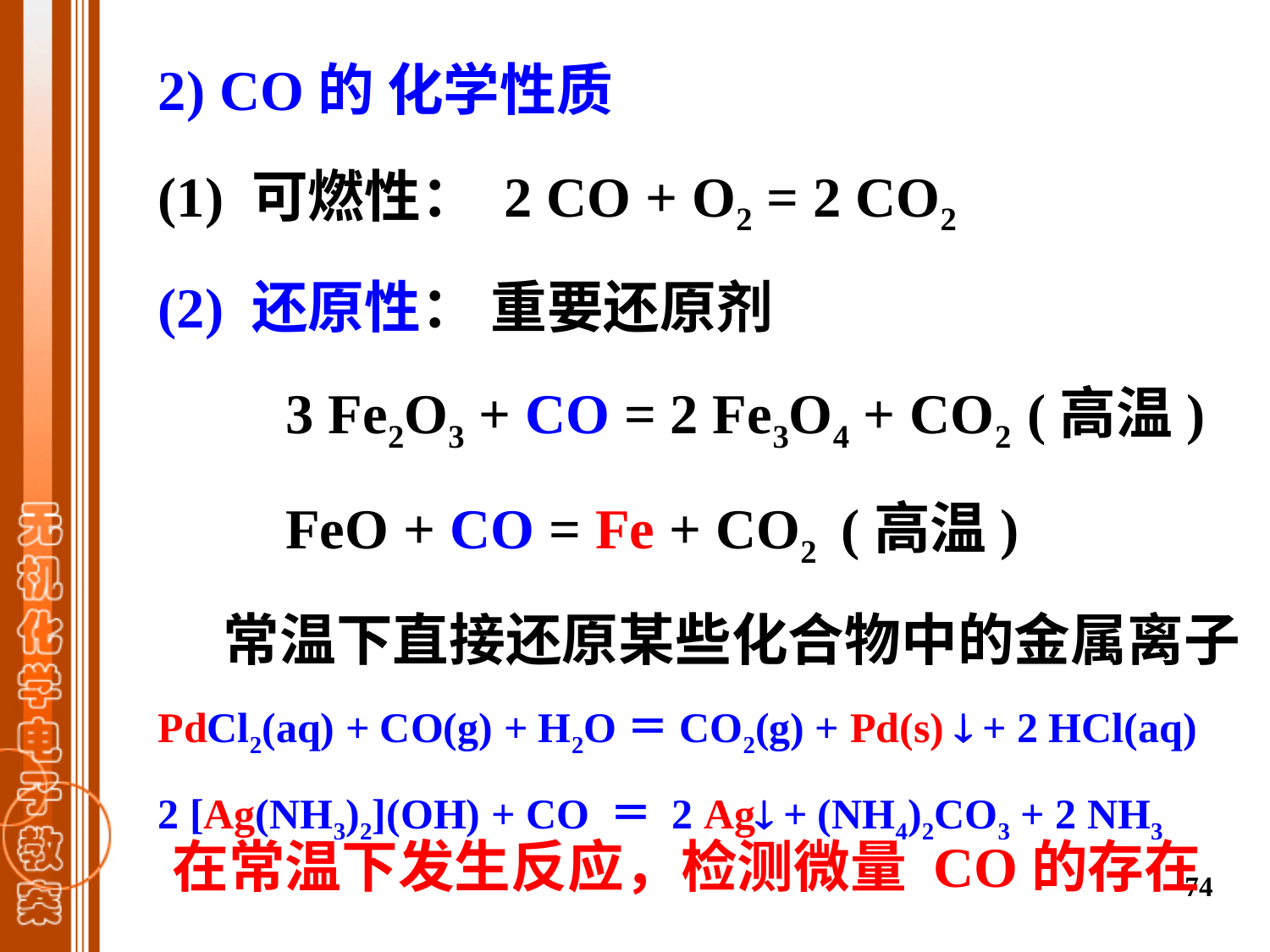

2) CO的 化学性质
(1) 可燃性： 2 CO + O2 = 2 CO2
(2) 还原性： 重要还原剂
         3 Fe2O3 + CO = 2 Fe3O4 + CO2  (高温)
         FeO + CO = Fe + CO2   (高温)
    常温下直接还原某些化合物中的金属离子
PdCl2(aq) + CO(g) + H2O＝CO2(g) + Pd(s) ↓ + 2 HCl(aq)
2 [Ag(NH3)2](OH) + CO ＝ 2 Ag↓ + (NH4)2CO3 + 2 NH3
在常温下发生反应，检测微量 CO的存在
74